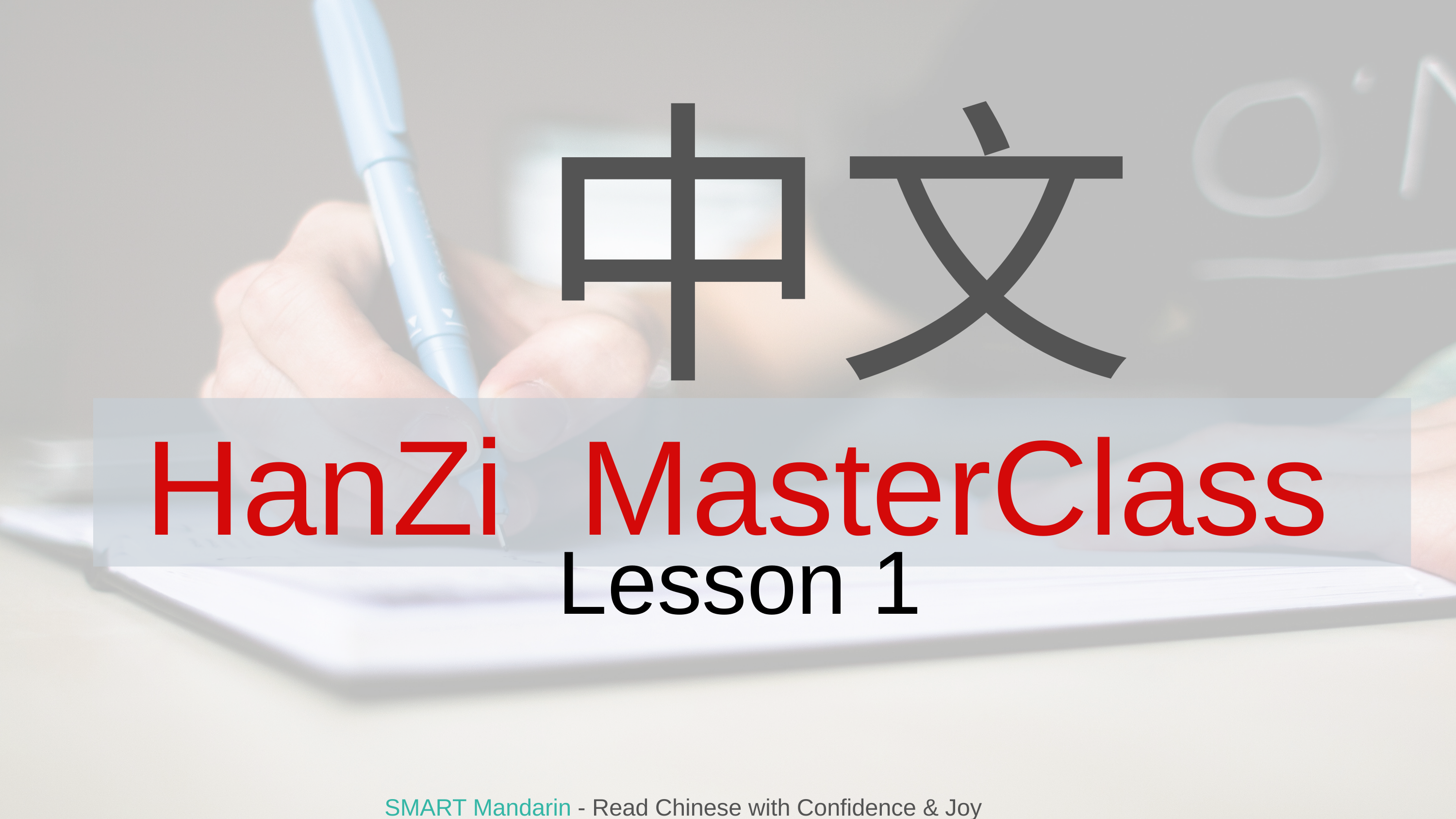

中文
HanZi  MasterClass

Lesson 1
SMART Mandarin - Read Chinese with Confidence & Joy